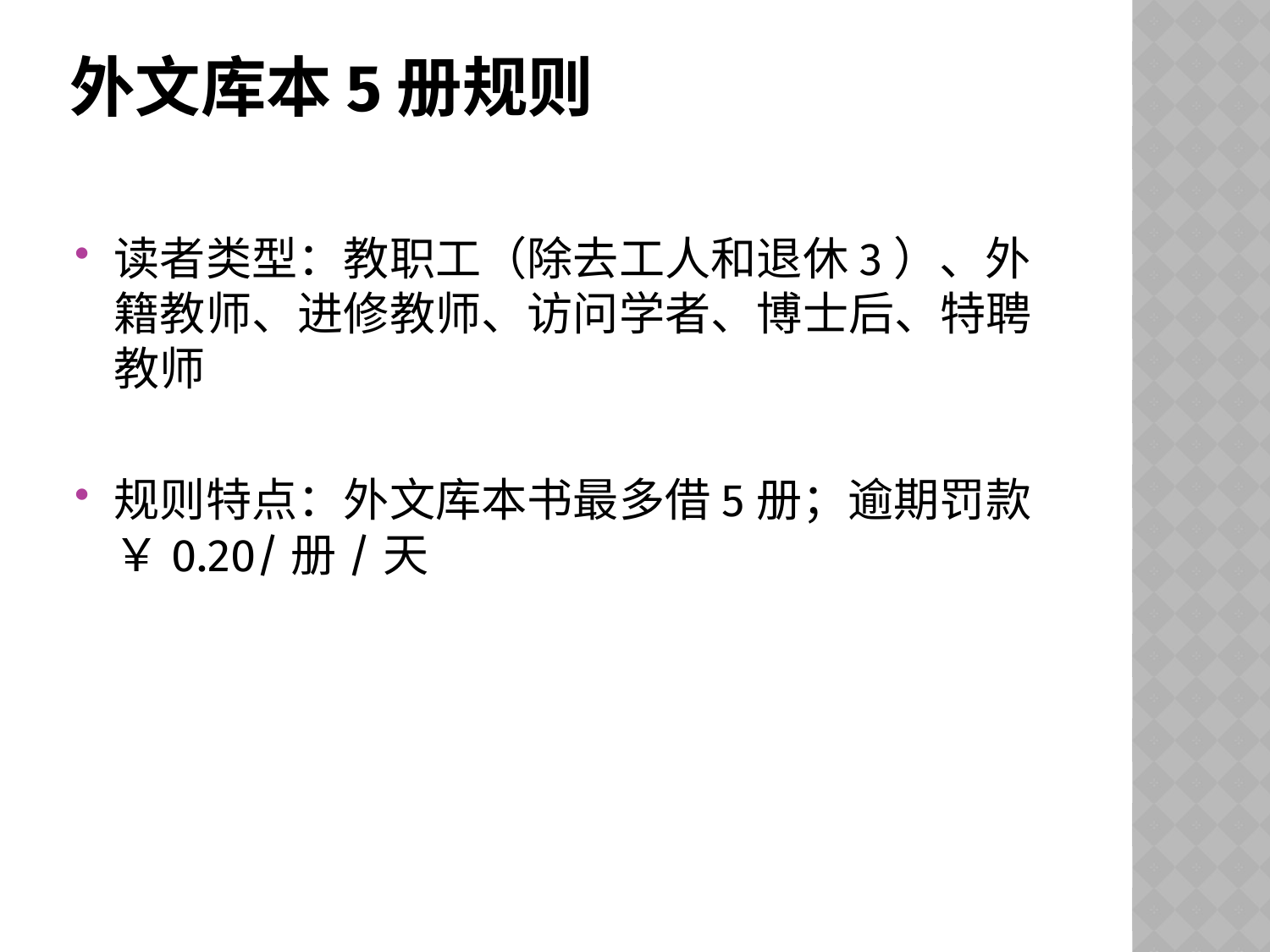

# 外文库本5册规则
读者类型：教职工（除去工人和退休3）、外籍教师、进修教师、访问学者、博士后、特聘教师

规则特点：外文库本书最多借5册；逾期罚款￥0.20/册/天